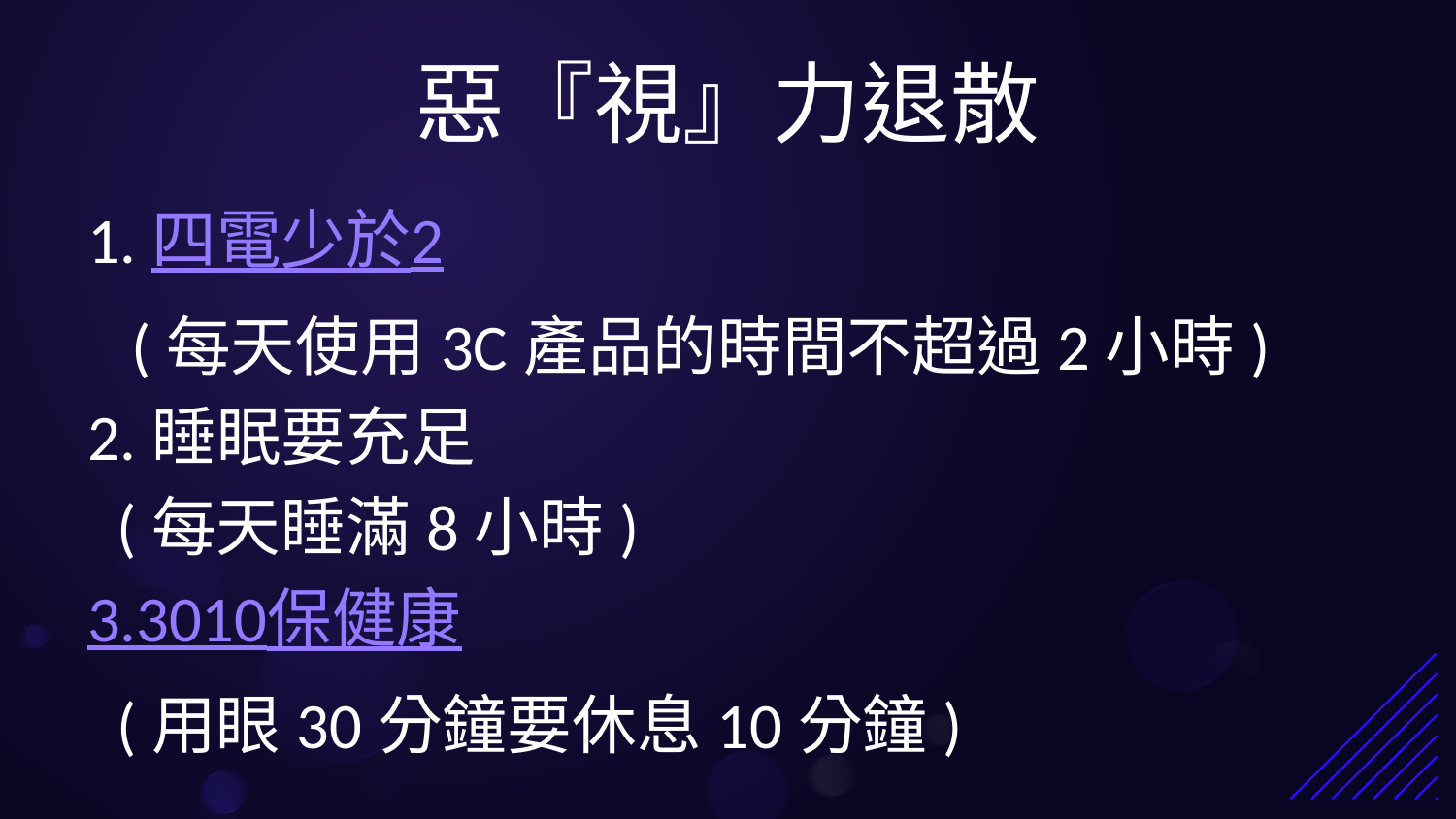

# 惡『視』力退散
1.四電少於2
   (每天使用3C產品的時間不超過2小時)
2.睡眠要充足
  (每天睡滿8小時)
3.3010保健康
  (用眼30分鐘要休息10分鐘)